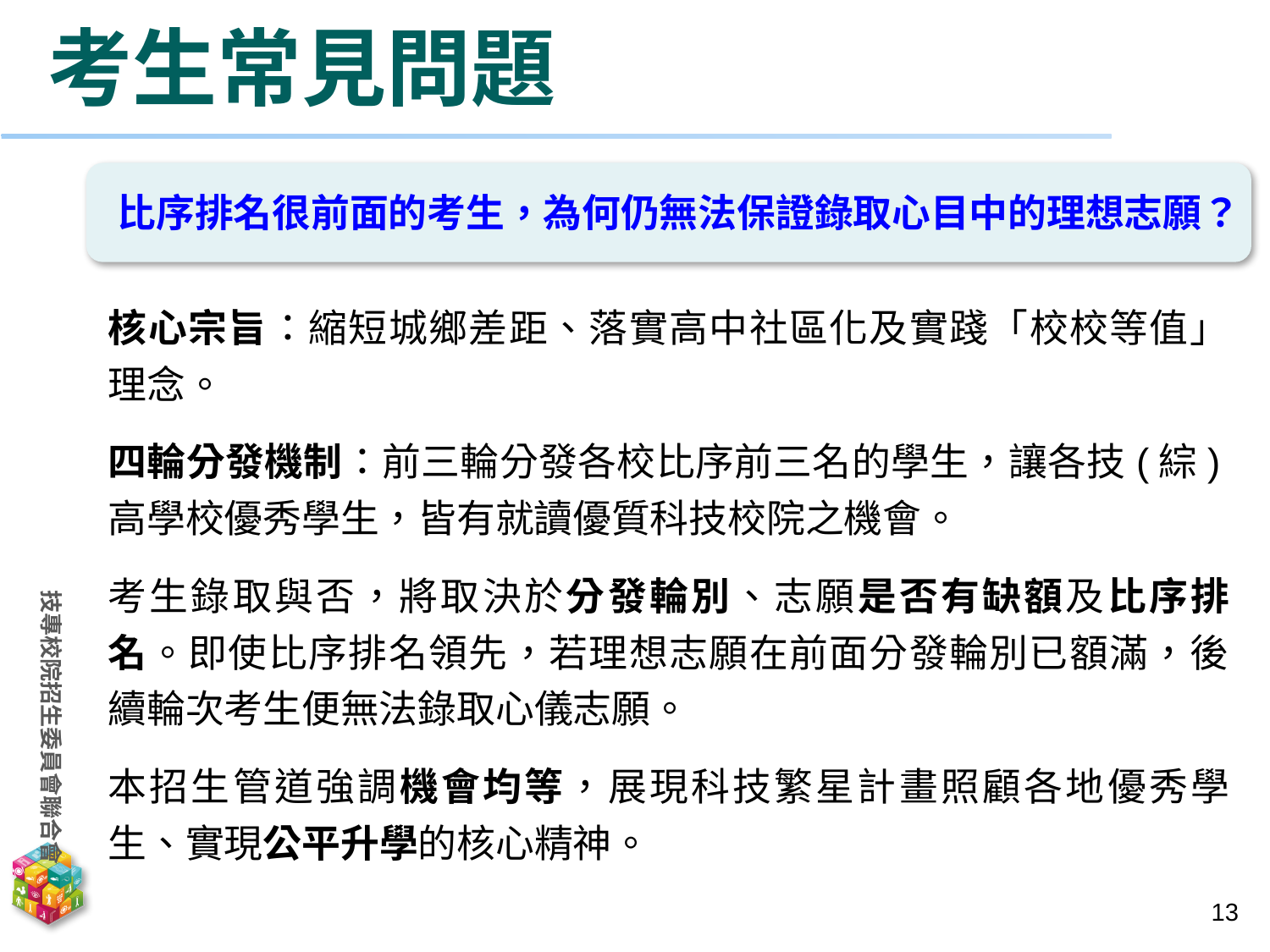

# 考生常見問題

比序排名很前面的考生，為何仍無法保證錄取心目中的理想志願？
核心宗旨：縮短城鄉差距、落實高中社區化及實踐「校校等值」理念。
四輪分發機制：前三輪分發各校比序前三名的學生，讓各技(綜)高學校優秀學生，皆有就讀優質科技校院之機會。
考生錄取與否，將取決於分發輪別、志願是否有缺額及比序排名。即使比序排名領先，若理想志願在前面分發輪別已額滿，後續輪次考生便無法錄取心儀志願。
本招生管道強調機會均等，展現科技繁星計畫照顧各地優秀學生、實現公平升學的核心精神。
13